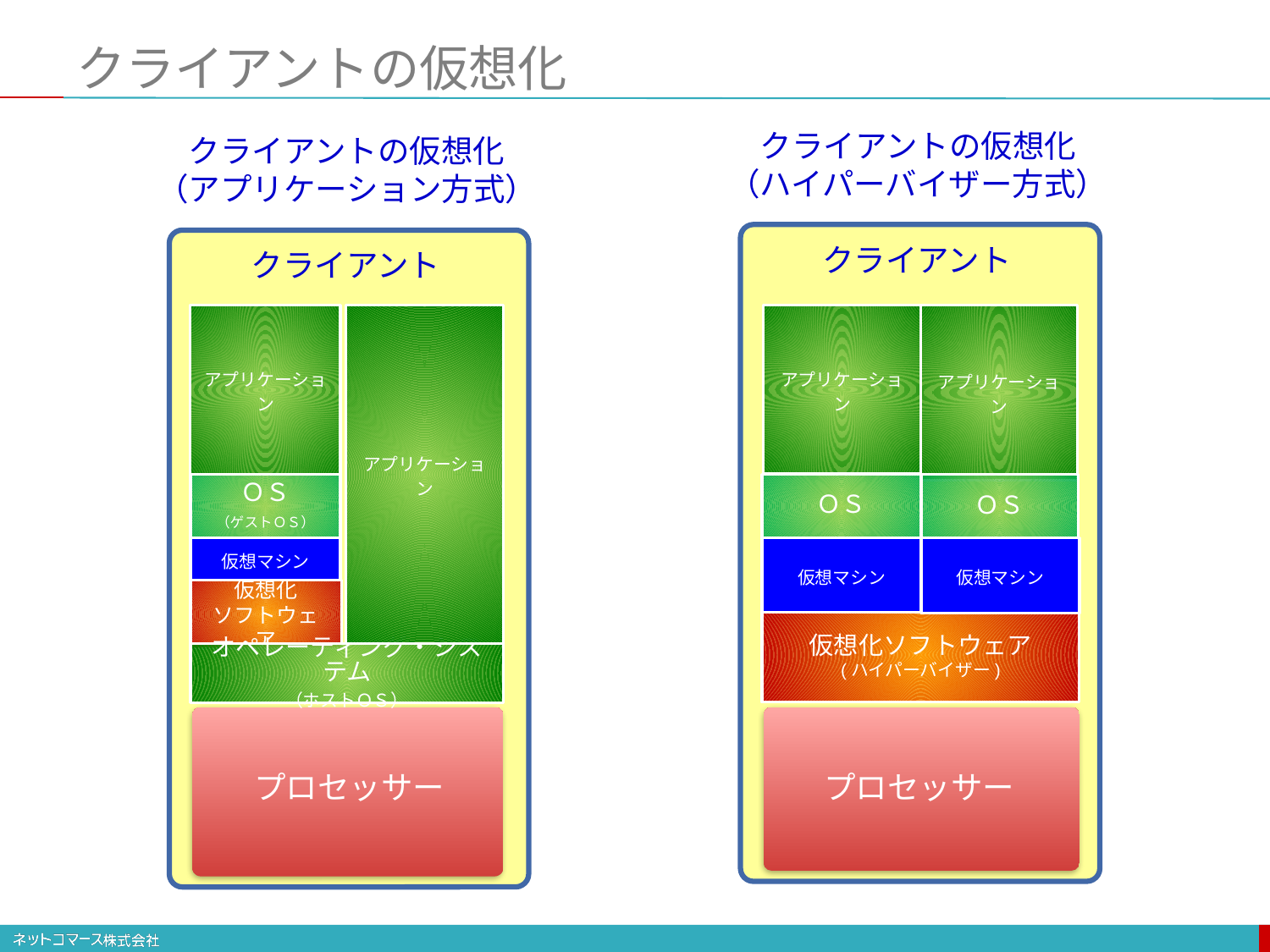

# クライアントの仮想化
クライアントの仮想化
（ハイパーバイザー方式）

クライアント
アプリケーション
アプリケーション
ＯＳ
ＯＳ
仮想マシン
仮想マシン
仮想化ソフトウェア
(ハイパーバイザー)

プロセッサー
クライアントの仮想化
（アプリケーション方式）

クライアント
アプリケーション
アプリケーション
ＯＳ
（ゲストＯＳ）
仮想マシン
仮想化
ソフトウェア
オペレーティング・システム
（ホストＯＳ）

プロセッサー